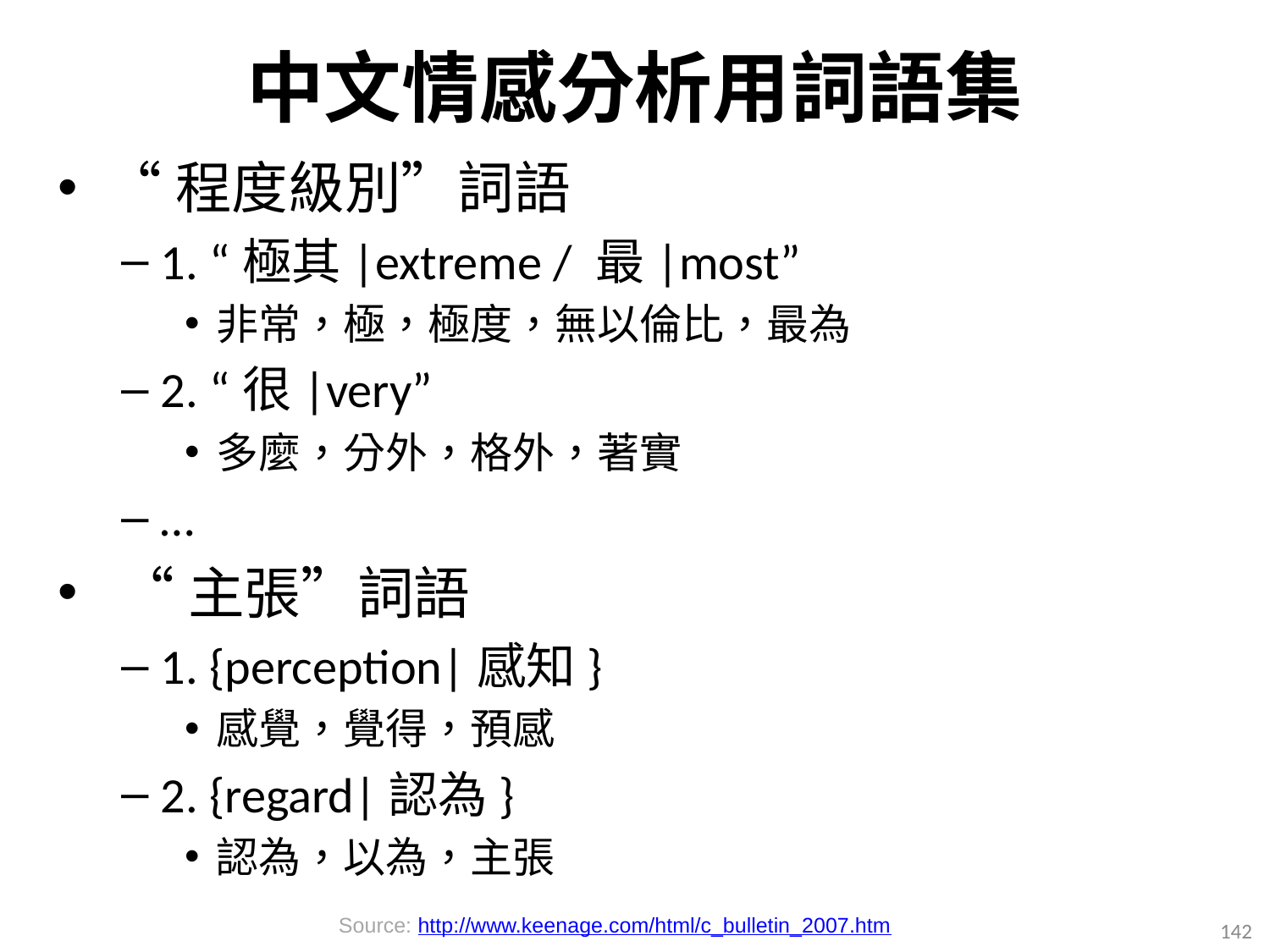

# 中文情感分析用詞語集
“程度級別”詞語
1. “極其|extreme / 最|most”
非常，極，極度，無以倫比，最為
2. “很|very”
多麼，分外，格外，著實
…
 “主張”詞語
1. {perception|感知}
感覺，覺得，預感
2. {regard|認為}
認為，以為，主張

142
Source: http://www.keenage.com/html/c_bulletin_2007.htm